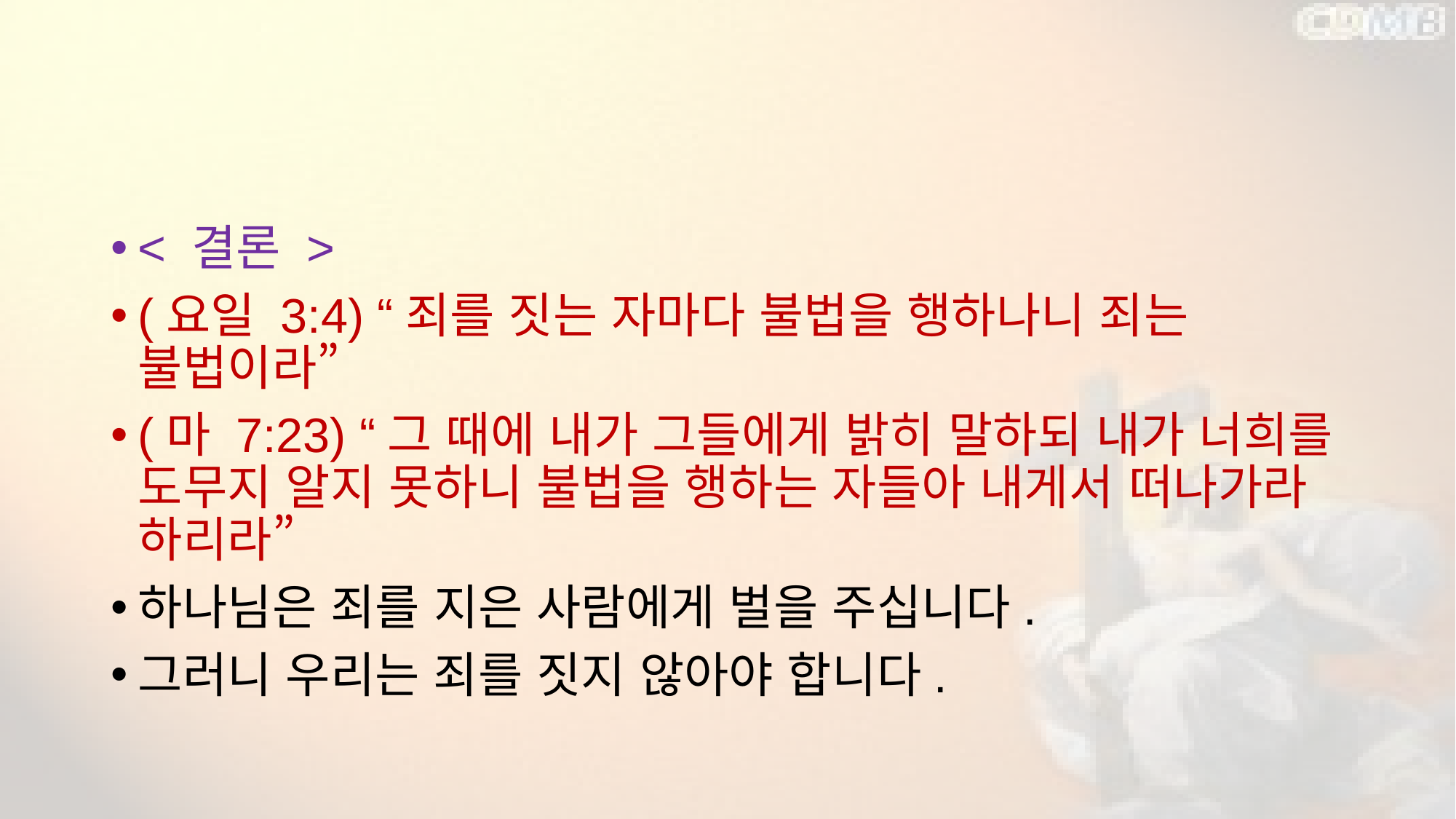

#
< 결론 >
(요일 3:4) “죄를 짓는 자마다 불법을 행하나니 죄는 불법이라”
(마 7:23) “그 때에 내가 그들에게 밝히 말하되 내가 너희를 도무지 알지 못하니 불법을 행하는 자들아 내게서 떠나가라 하리라”
하나님은 죄를 지은 사람에게 벌을 주십니다.
그러니 우리는 죄를 짓지 않아야 합니다.